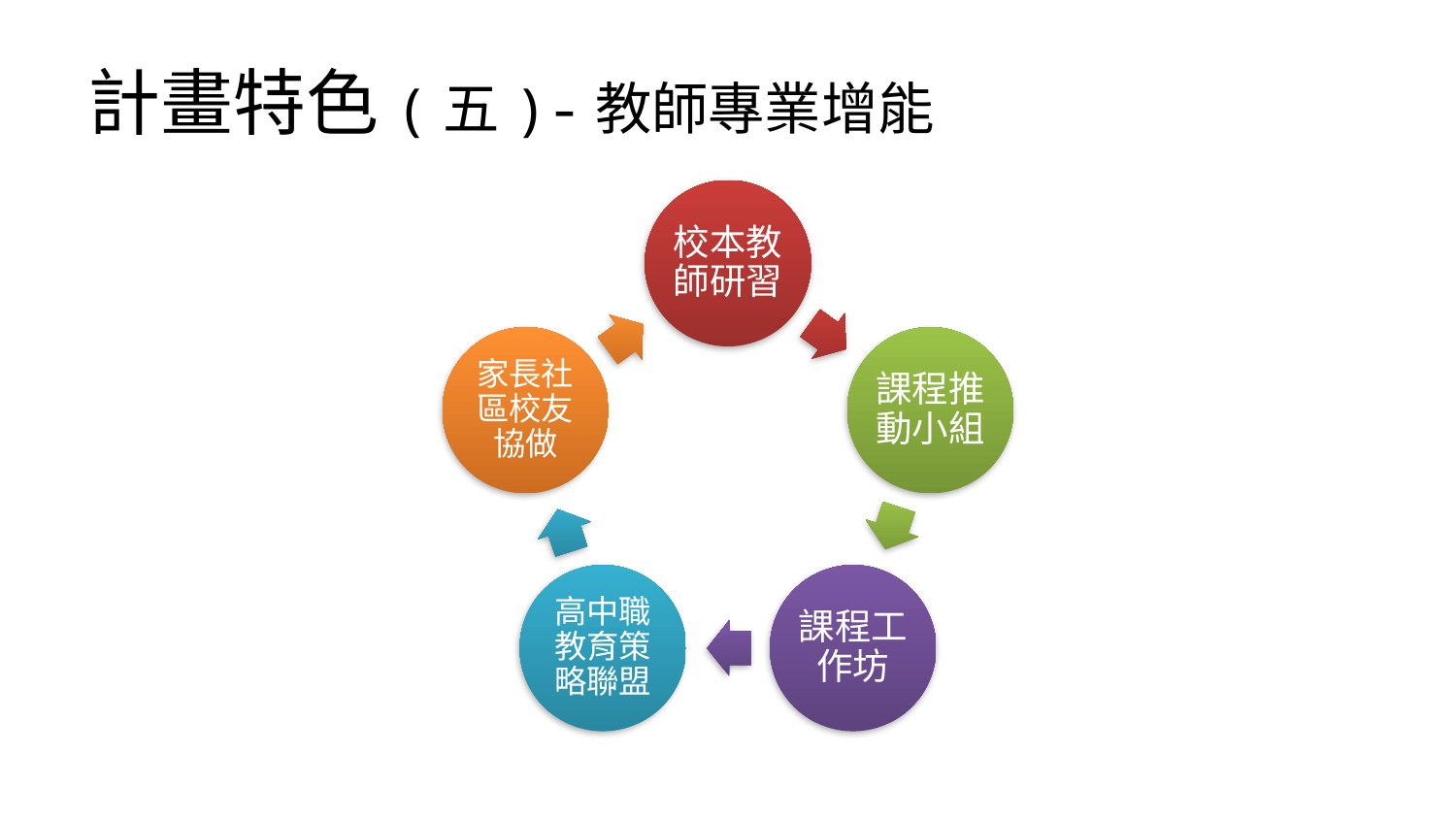

# 計畫特色(五)-教師專業增能
校本教師研習

課程推動小組

課程工作坊

高中職教育策略聯盟

家長社區校友協做